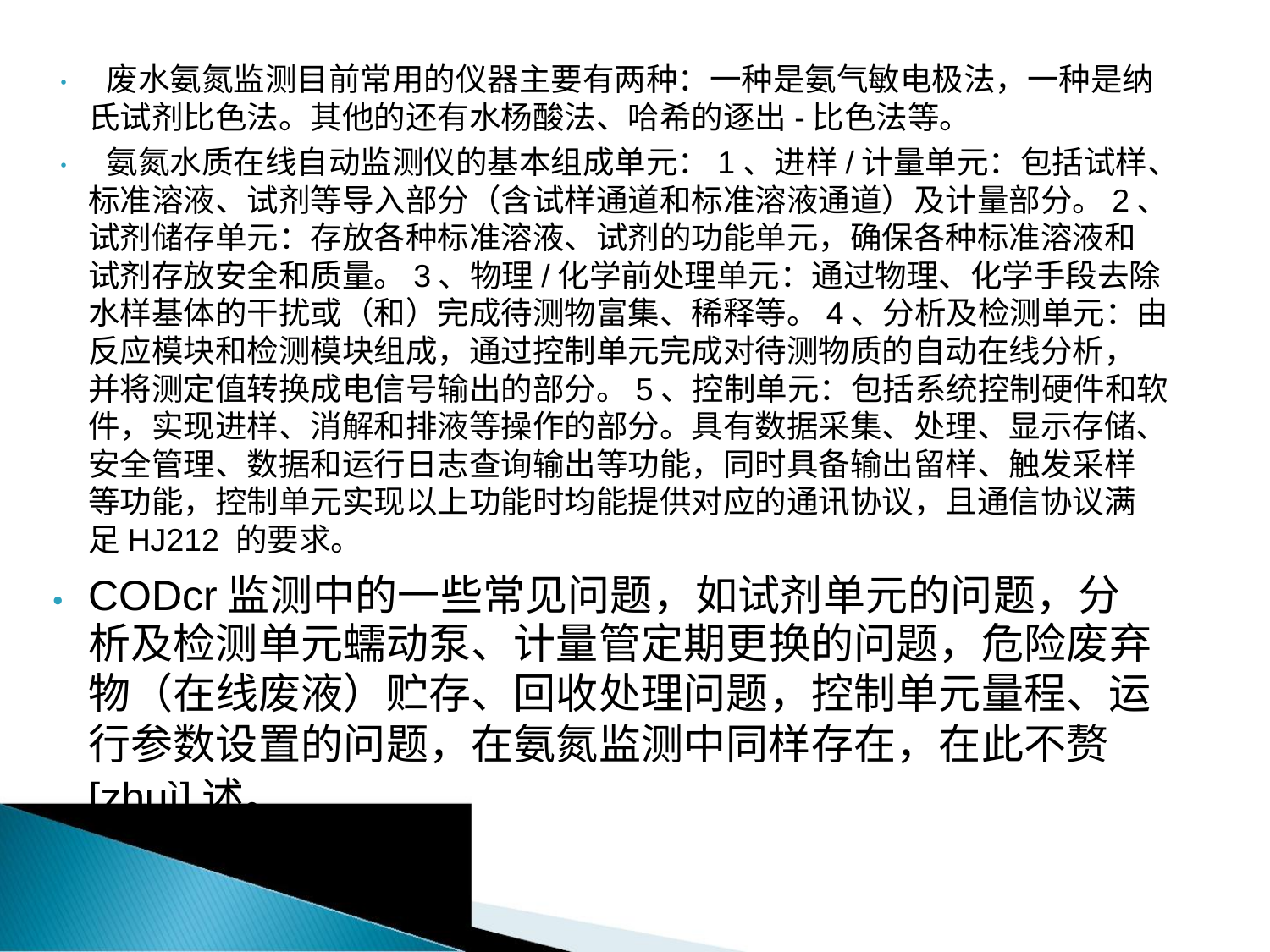

• 废水氨氮监测目前常用的仪器主要有两种：一种是氨气敏电极法，一种是纳
氏试剂比色法。其他的还有水杨酸法、哈希的逐出-比色法等。
• 氨氮水质在线自动监测仪的基本组成单元：1、进样/计量单元：包括试样、
标准溶液、试剂等导入部分（含试样通道和标准溶液通道）及计量部分。2、
试剂储存单元：存放各种标准溶液、试剂的功能单元，确保各种标准溶液和
试剂存放安全和质量。3、物理/化学前处理单元：通过物理、化学手段去除
水样基体的干扰或（和）完成待测物富集、稀释等。4、分析及检测单元：由
反应模块和检测模块组成，通过控制单元完成对待测物质的自动在线分析，
并将测定值转换成电信号输出的部分。5、控制单元：包括系统控制硬件和软
件，实现进样、消解和排液等操作的部分。具有数据采集、处理、显示存储、
安全管理、数据和运行日志查询输出等功能，同时具备输出留样、触发采样
等功能，控制单元实现以上功能时均能提供对应的通讯协议，且通信协议满
足HJ212 的要求。
• CODcr监测中的一些常见问题，如试剂单元的问题，分
析及检测单元蠕动泵、计量管定期更换的问题，危险废弃
物（在线废液）贮存、回收处理问题，控制单元量程、运
行参数设置的问题，在氨氮监测中同样存在，在此不赘
[zhuì]述。